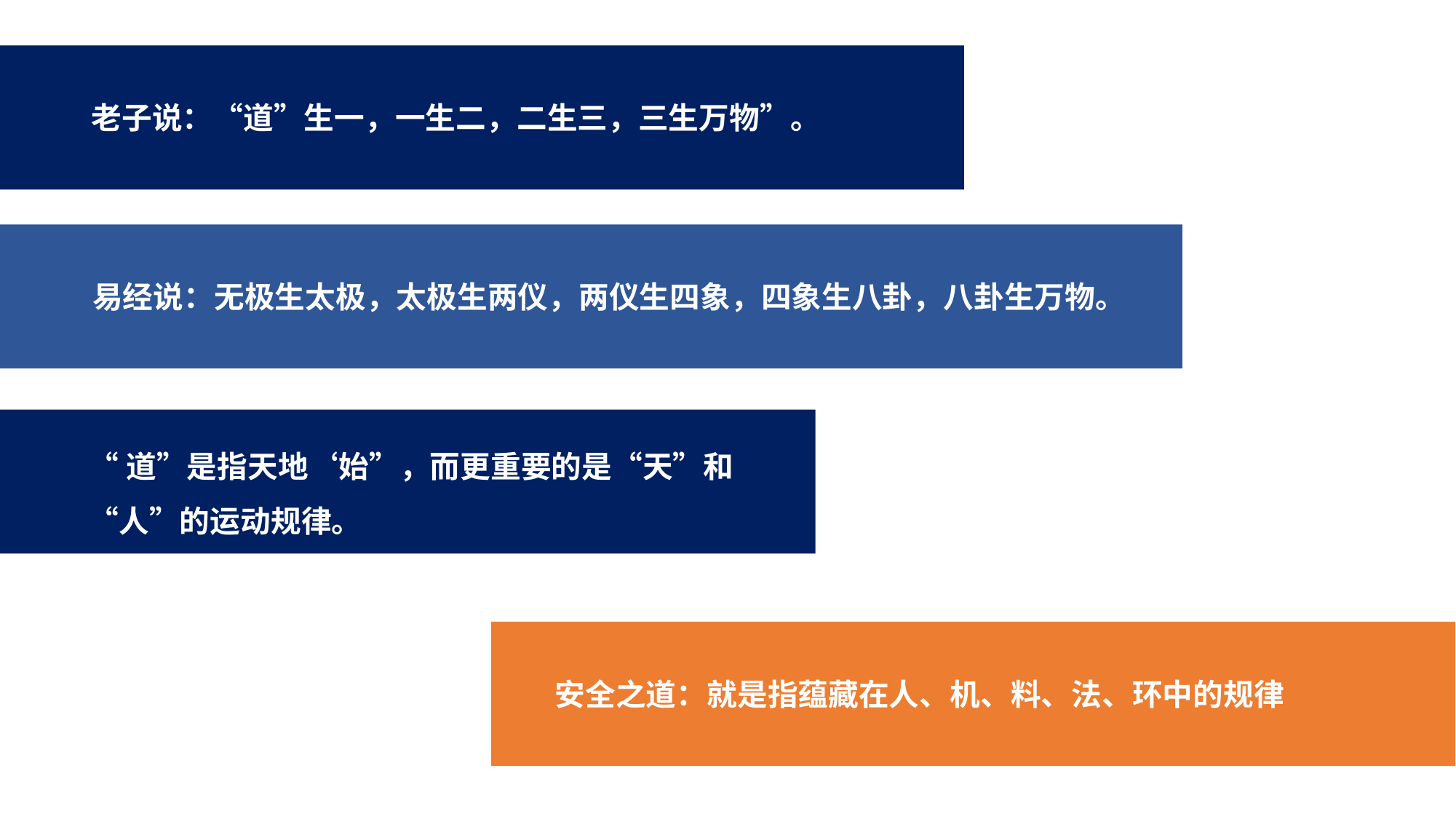

老子说：“道”生一，一生二，二生三，三生万物”。

易经说：无极生太极，太极生两仪，两仪生四象，四象生八卦，八卦生万物。

“道”是指天地‘始”，而更重要的是“天”和“人”的运动规律。

安全之道：就是指蕴藏在人、机、料、法、环中的规律